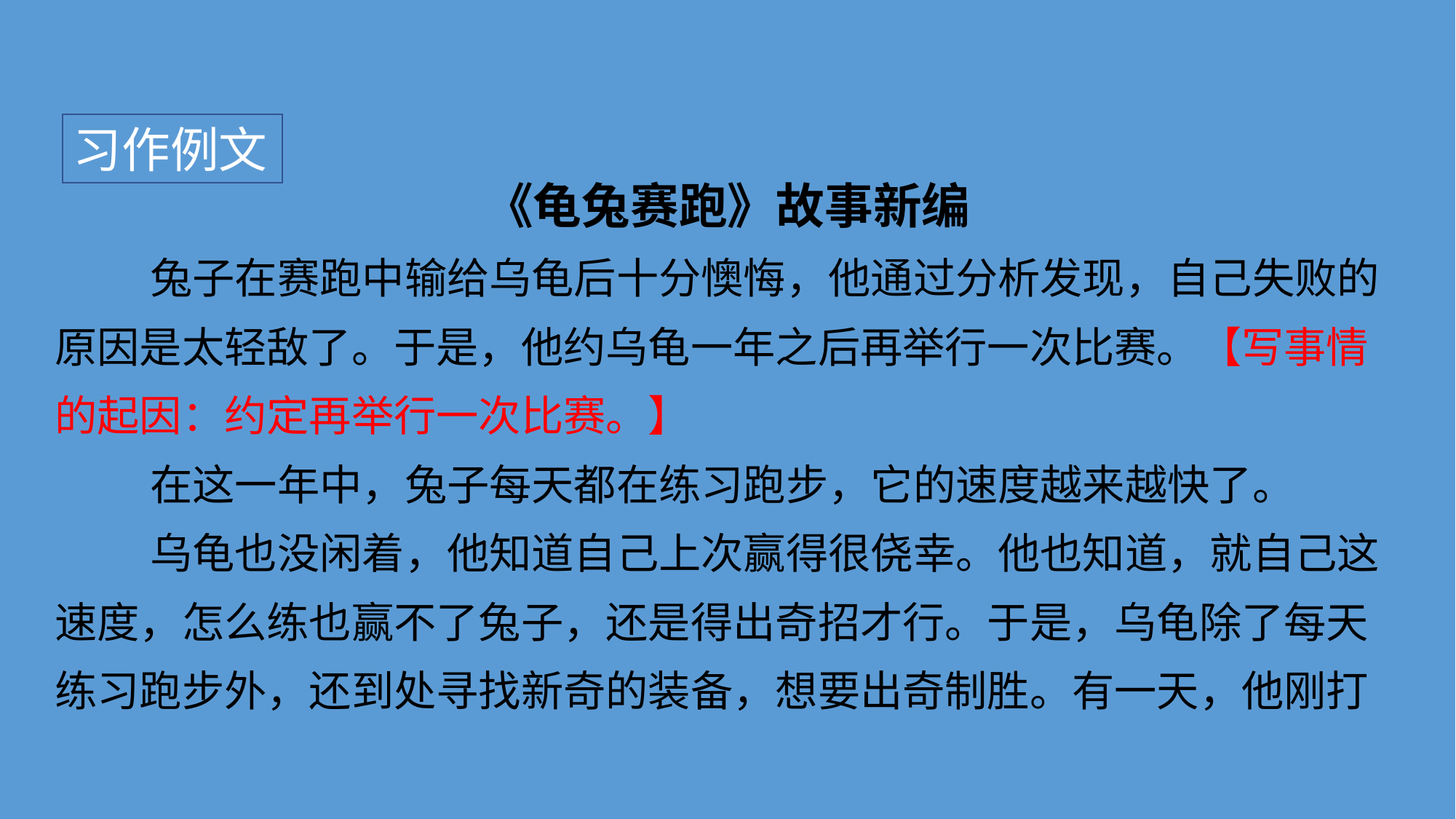

习作例文
《龟兔赛跑》故事新编
         兔子在赛跑中输给乌龟后十分懊悔，他通过分析发现，自己失败的原因是太轻敌了。于是，他约乌龟一年之后再举行一次比赛。【写事情的起因：约定再举行一次比赛。】
         在这一年中，兔子每天都在练习跑步，它的速度越来越快了。
         乌龟也没闲着，他知道自己上次赢得很侥幸。他也知道，就自己这速度，怎么练也赢不了兔子，还是得出奇招才行。于是，乌龟除了每天练习跑步外，还到处寻找新奇的装备，想要出奇制胜。有一天，他刚打